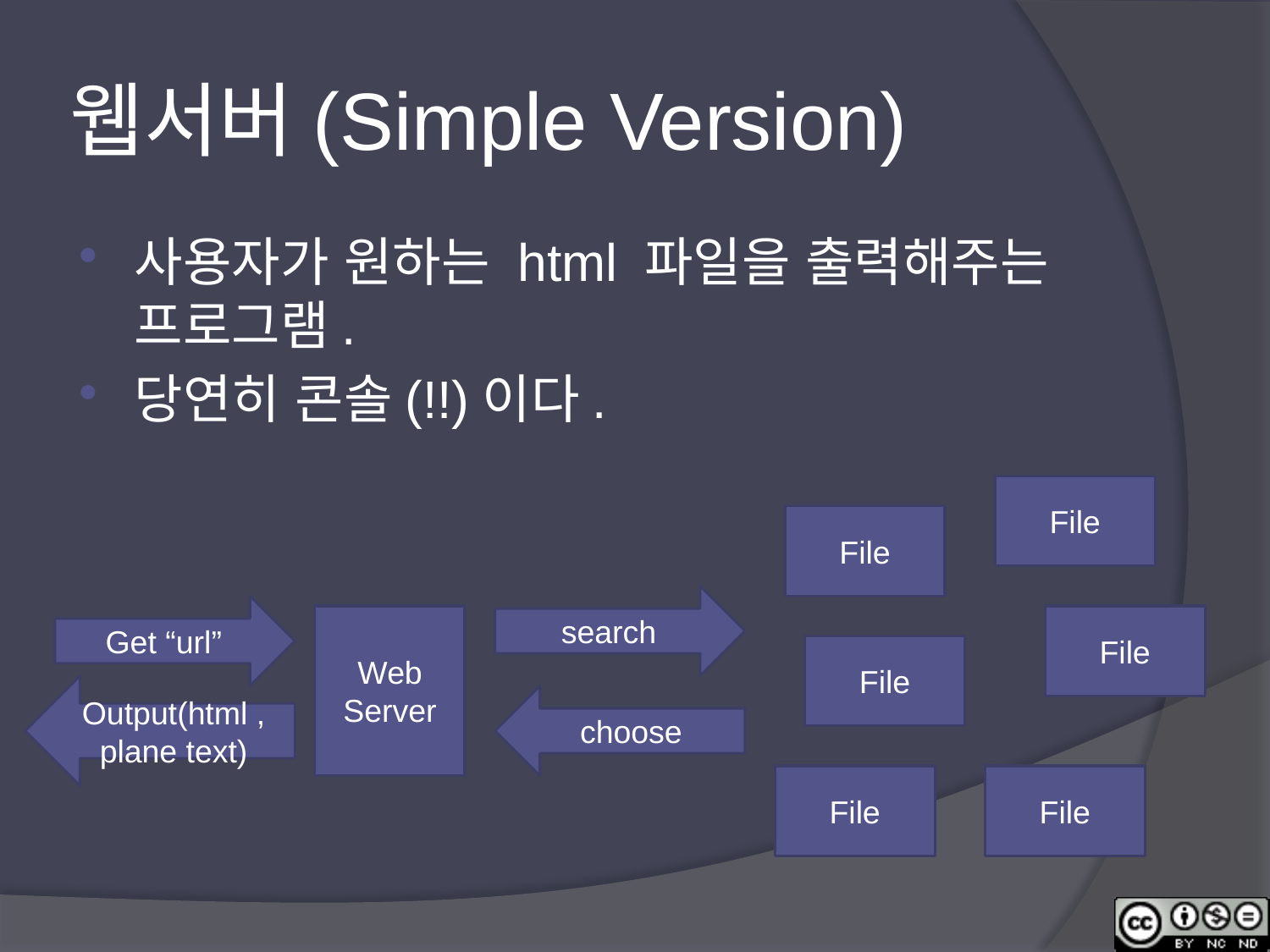

# 웹서버(Simple Version)
사용자가 원하는 html 파일을 출력해주는 프로그램.
당연히 콘솔(!!)이다.
File
File
search
Get “url”
Web Server
File
File
Output(html , plane text)
choose
File
File